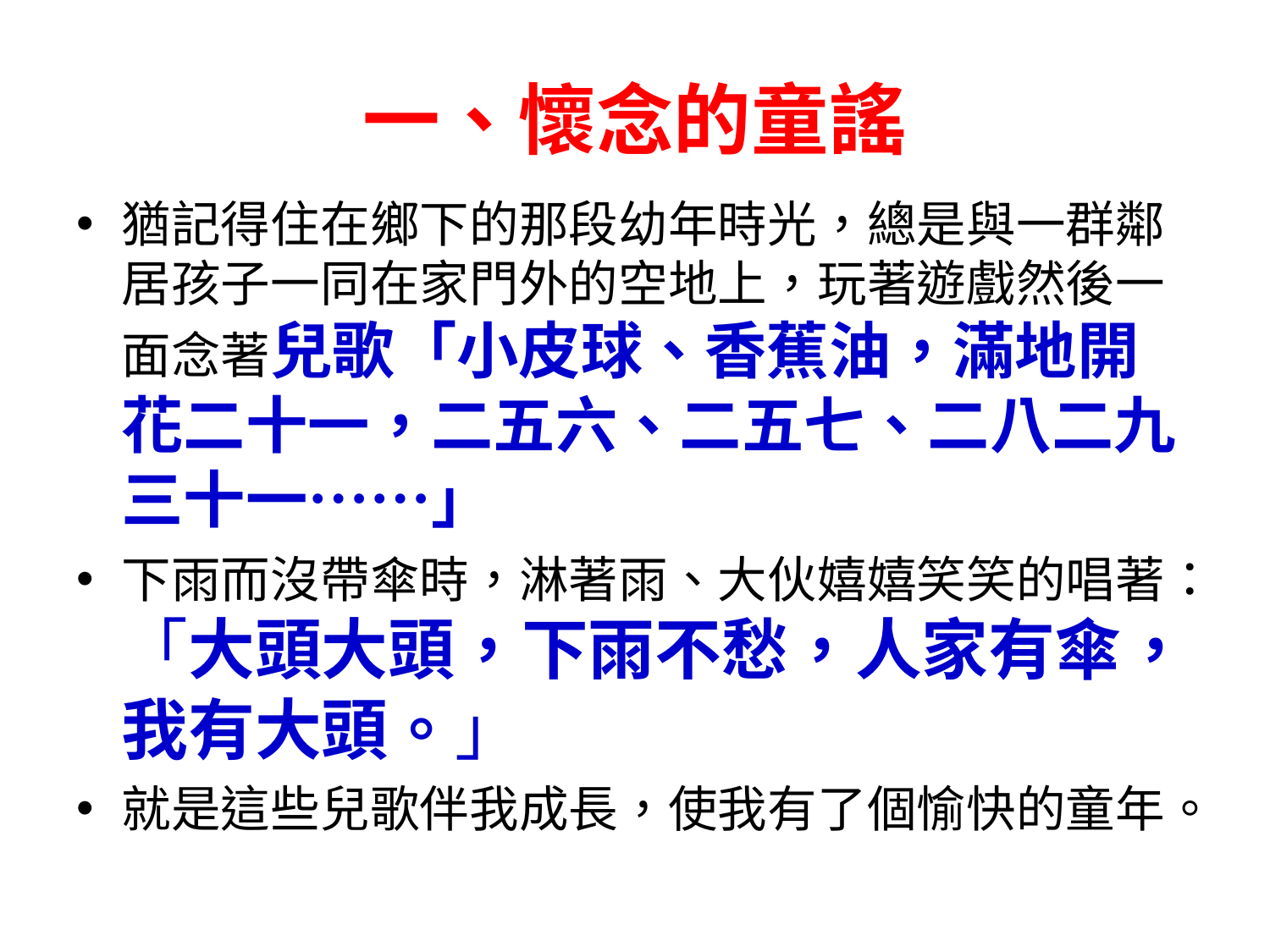

# 一、懷念的童謠
猶記得住在鄉下的那段幼年時光，總是與一群鄰居孩子一同在家門外的空地上，玩著遊戲然後一面念著兒歌「小皮球、香蕉油，滿地開花二十一，二五六、二五七、二八二九三十一……」
下雨而沒帶傘時，淋著雨、大伙嬉嬉笑笑的唱著：「大頭大頭，下雨不愁，人家有傘，我有大頭。」
就是這些兒歌伴我成長，使我有了個愉快的童年。